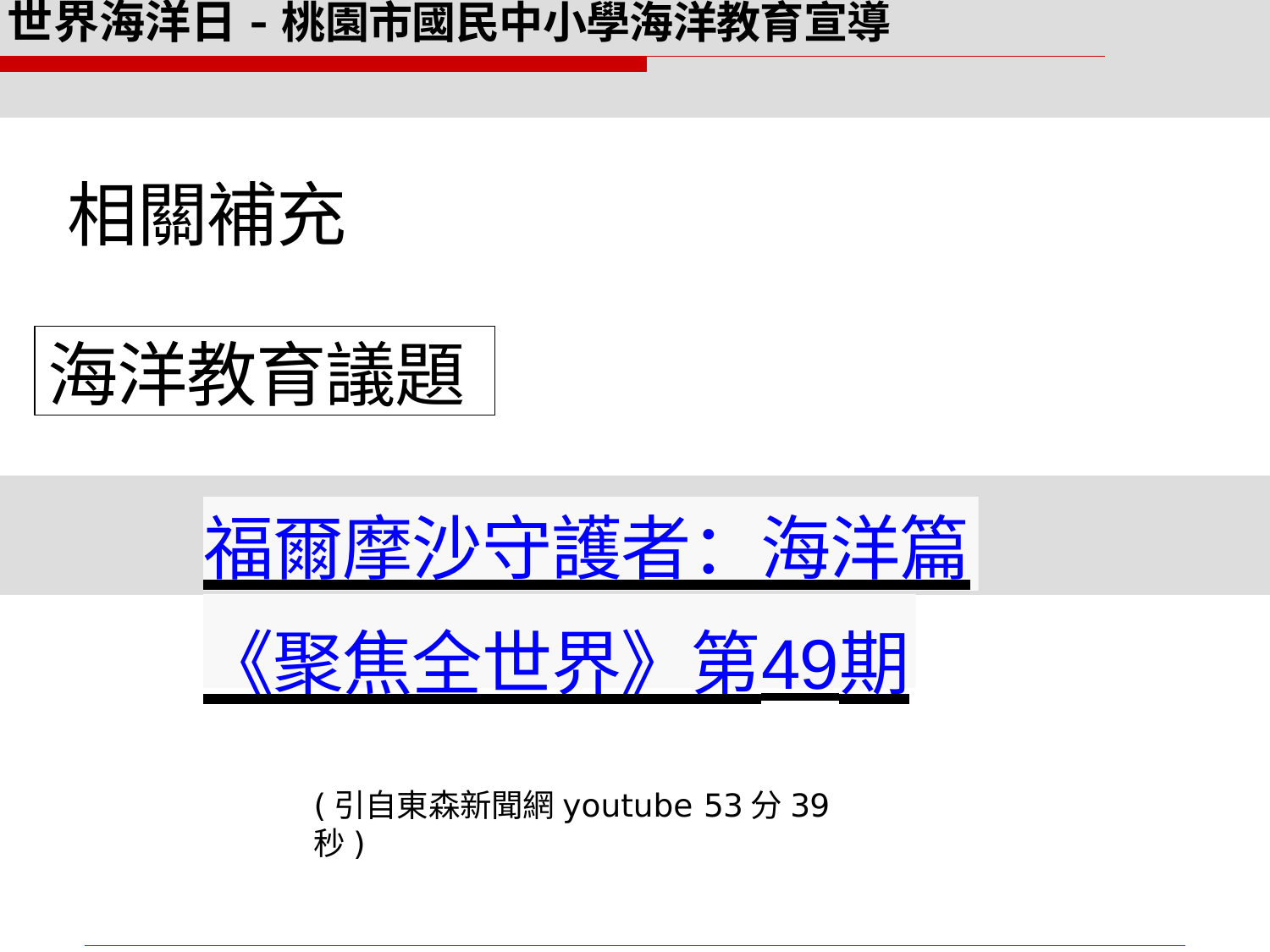

世界海洋日-桃園市國民中小學海洋教育宣導
# 相關補充
海洋教育議題
福爾摩沙守護者：海洋篇
《聚焦全世界》第49期

(引自東森新聞網youtube 53分39秒)